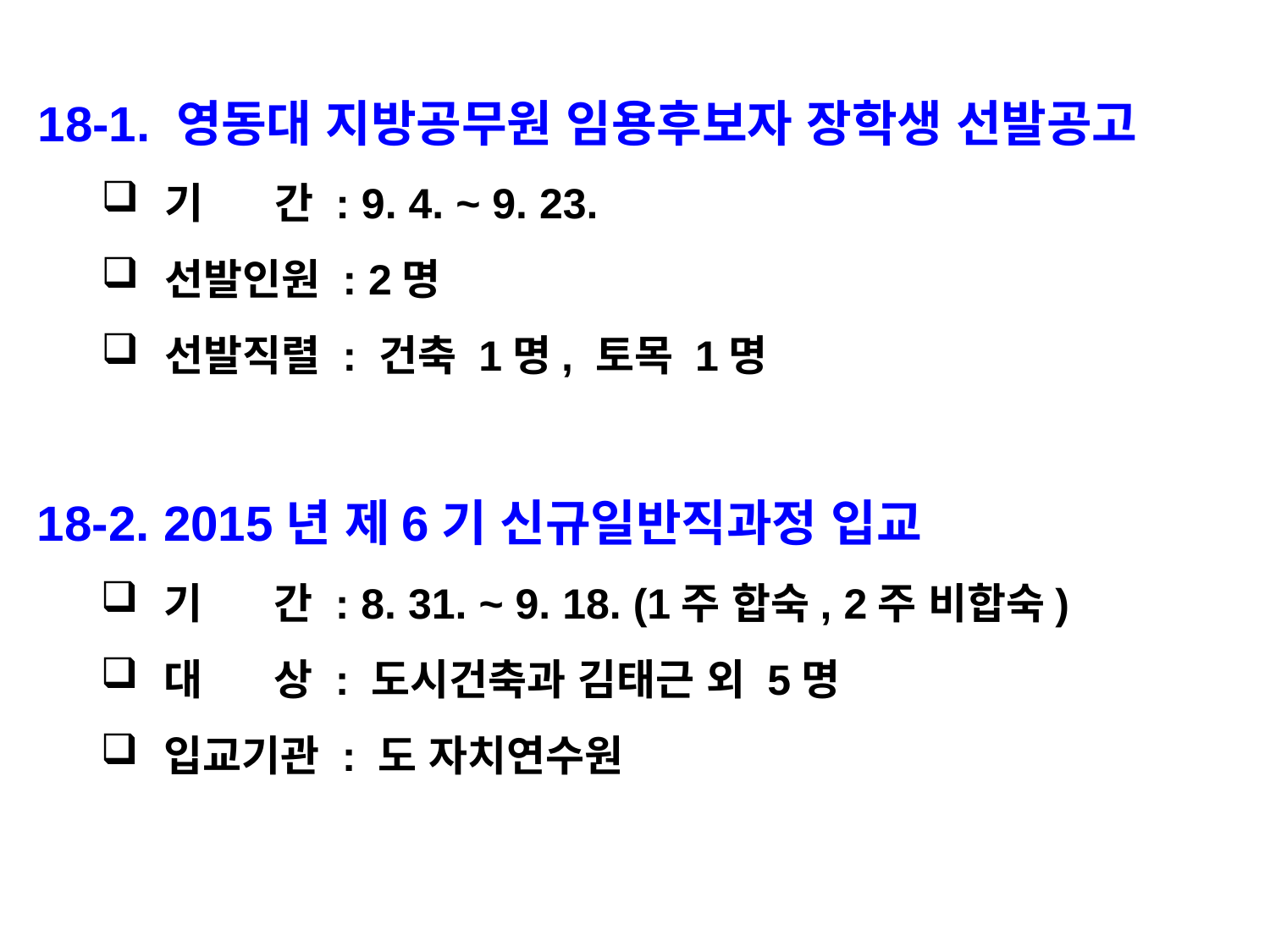

18-1. 영동대 지방공무원 임용후보자 장학생 선발공고
기      간 : 9. 4. ~ 9. 23.
선발인원 : 2명
선발직렬 : 건축 1명, 토목 1명
18-2. 2015년 제6기 신규일반직과정 입교
기      간 : 8. 31. ~ 9. 18. (1주 합숙, 2주 비합숙)
대      상 : 도시건축과 김태근 외 5명
입교기관 : 도 자치연수원